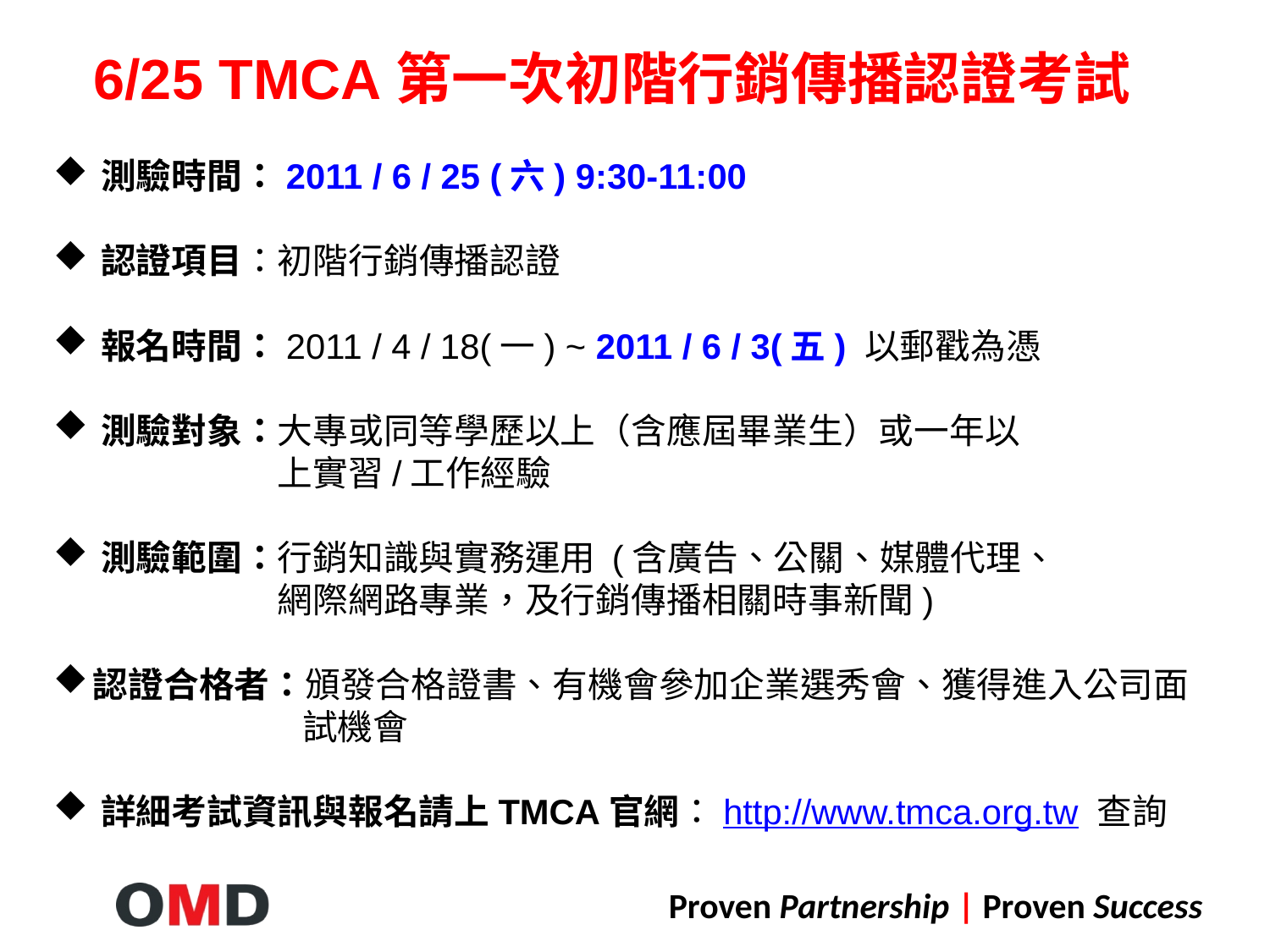

# 6/25 TMCA第一次初階行銷傳播認證考試
測驗時間：2011 / 6 / 25 (六) 9:30-11:00

認證項目：初階行銷傳播認證

報名時間：2011 / 4 / 18(一) ~ 2011 / 6 / 3(五) 以郵戳為憑

測驗對象：大專或同等學歷以上（含應屆畢業生）或一年以
上實習/工作經驗

測驗範圍：行銷知識與實務運用 (含廣告、公關、媒體代理、
網際網路專業，及行銷傳播相關時事新聞)

認證合格者：頒發合格證書、有機會參加企業選秀會、獲得進入公司面
試機會

詳細考試資訊與報名請上TMCA官網：http://www.tmca.org.tw 查詢